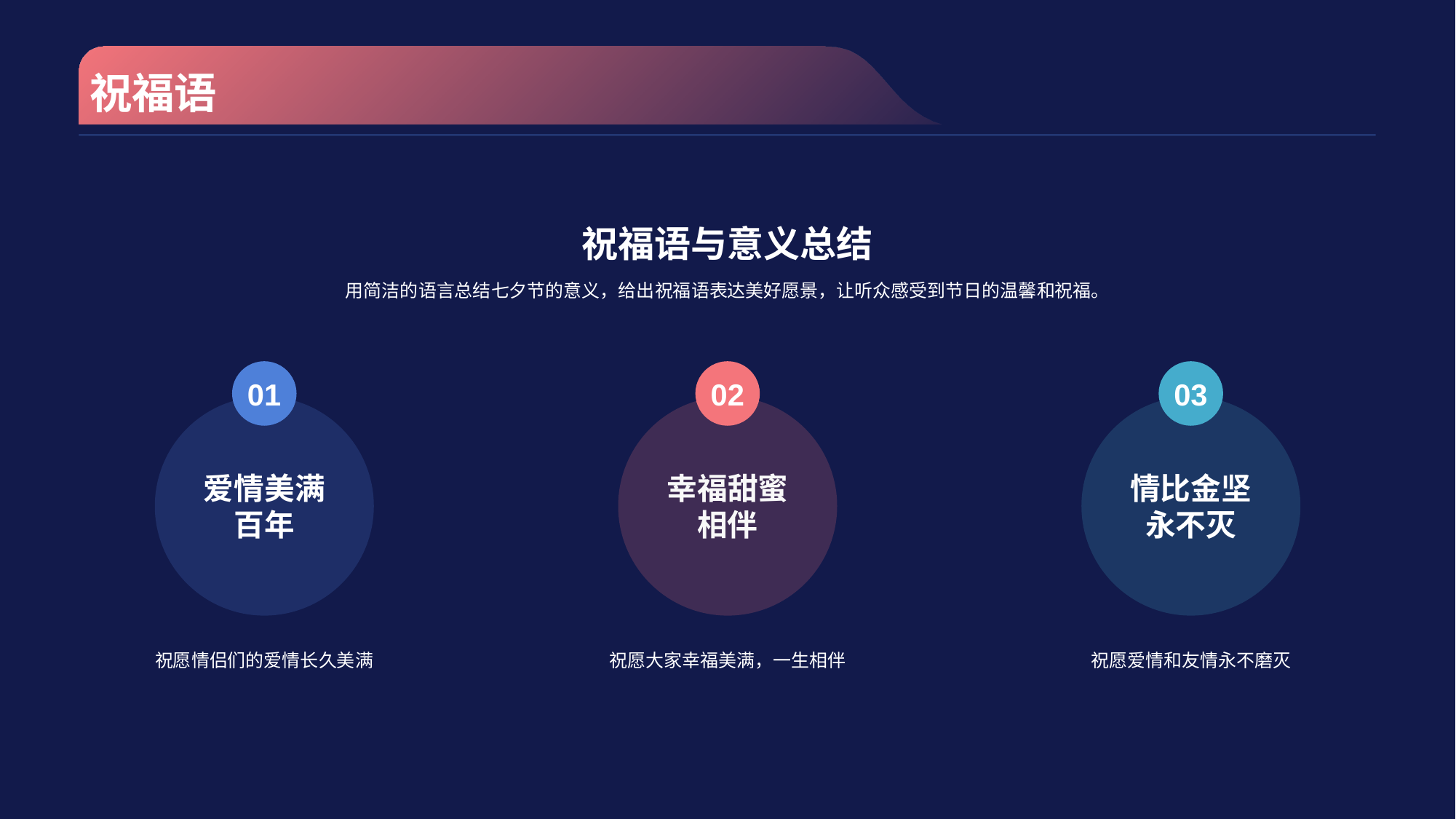

# 祝福语
祝福语与意义总结
用简洁的语言总结七夕节的意义，给出祝福语表达美好愿景，让听众感受到节日的温馨和祝福。
01
爱情美满百年
祝愿情侣们的爱情长久美满
02
幸福甜蜜相伴
祝愿大家幸福美满，一生相伴
03
情比金坚永不灭
祝愿爱情和友情永不磨灭